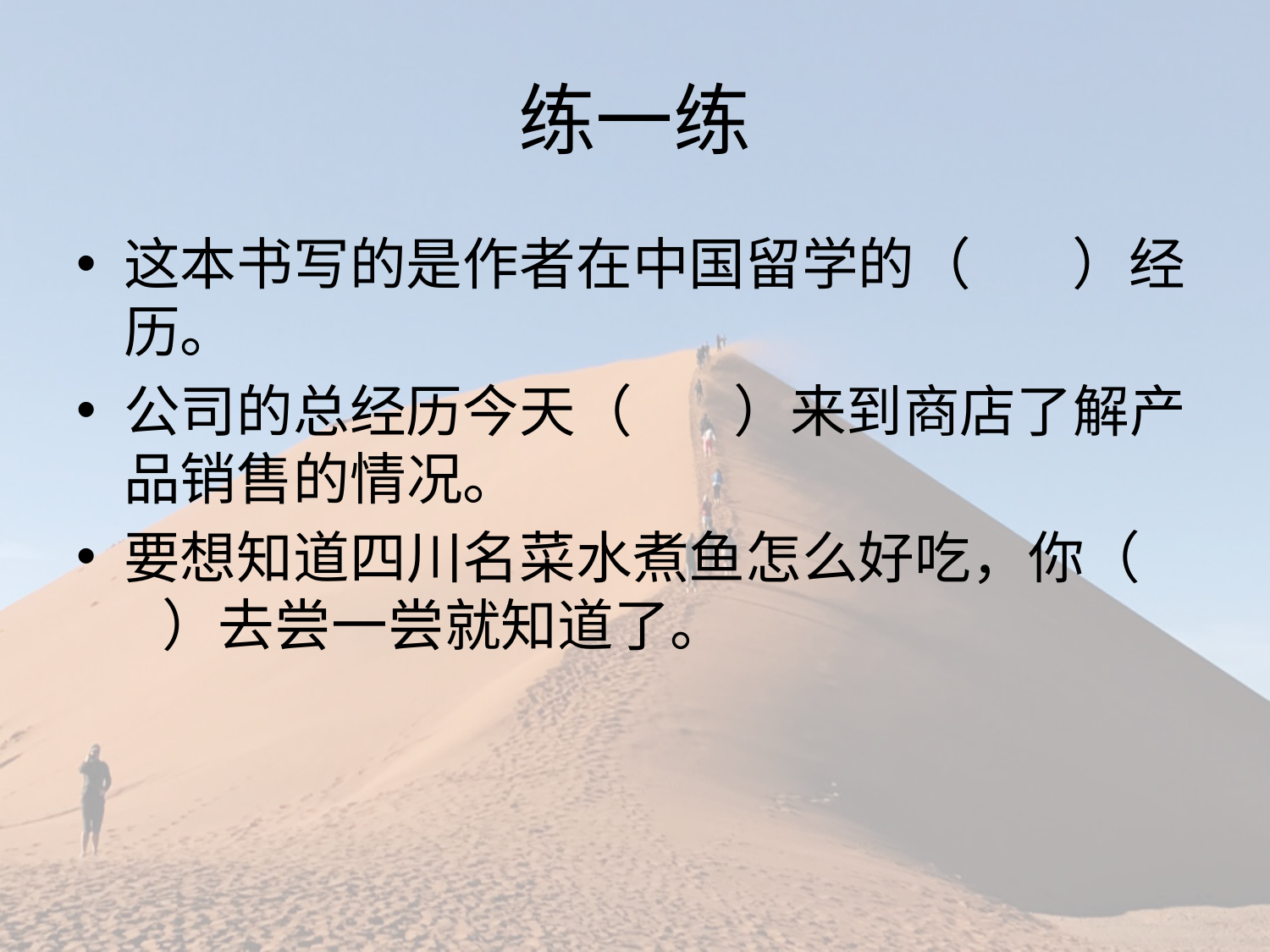

# 练一练
这本书写的是作者在中国留学的（        ）经历。
公司的总经历今天（        ）来到商店了解产品销售的情况。
要想知道四川名菜水煮鱼怎么好吃，你（        ）去尝一尝就知道了。